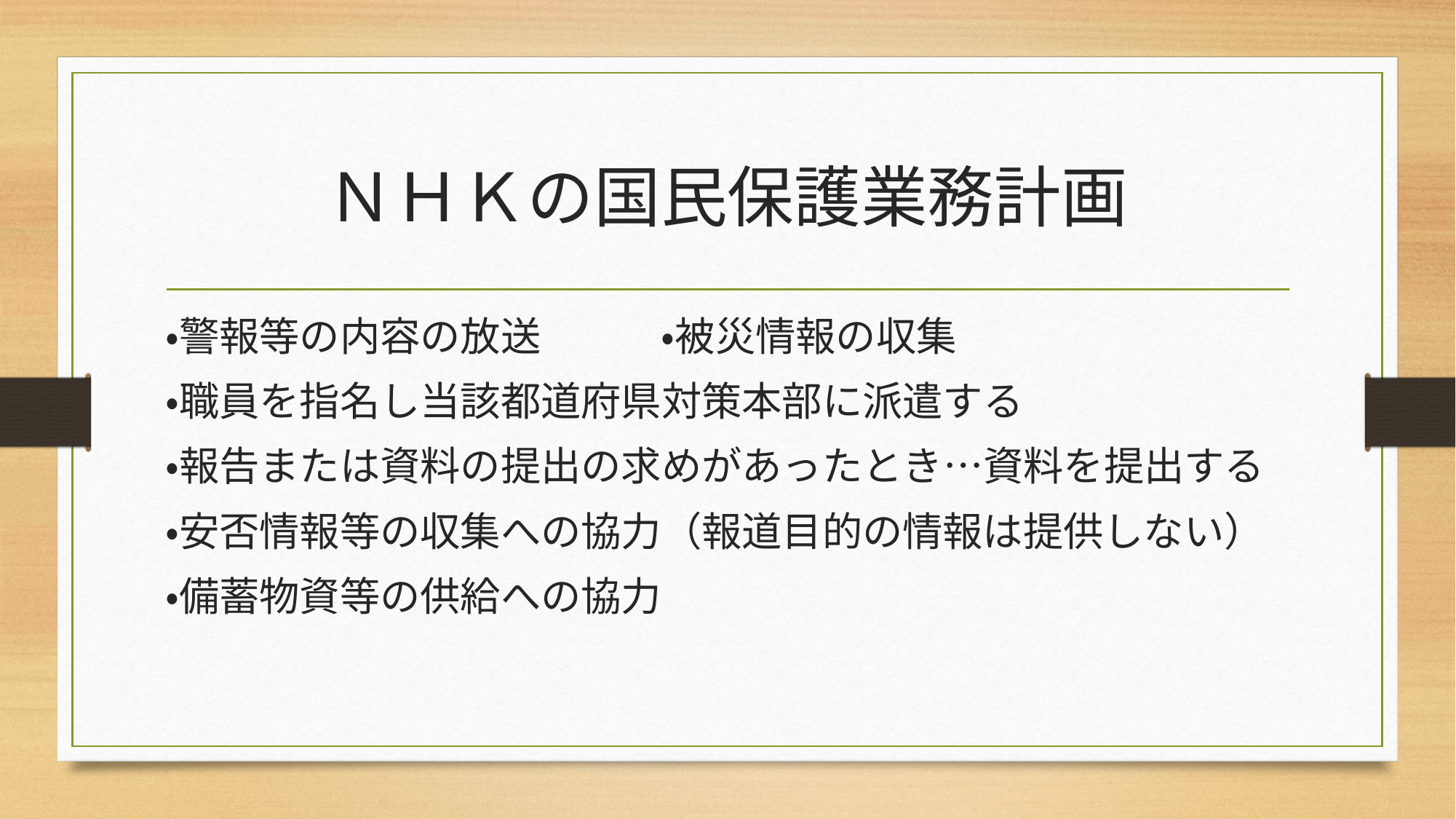

# ＮＨＫの国民保護業務計画
・警報等の内容の放送　　　・被災情報の収集
・職員を指名し当該都道府県対策本部に派遣する
・報告または資料の提出の求めがあったとき…資料を提出する
・安否情報等の収集への協力（報道目的の情報は提供しない）
・備蓄物資等の供給への協力